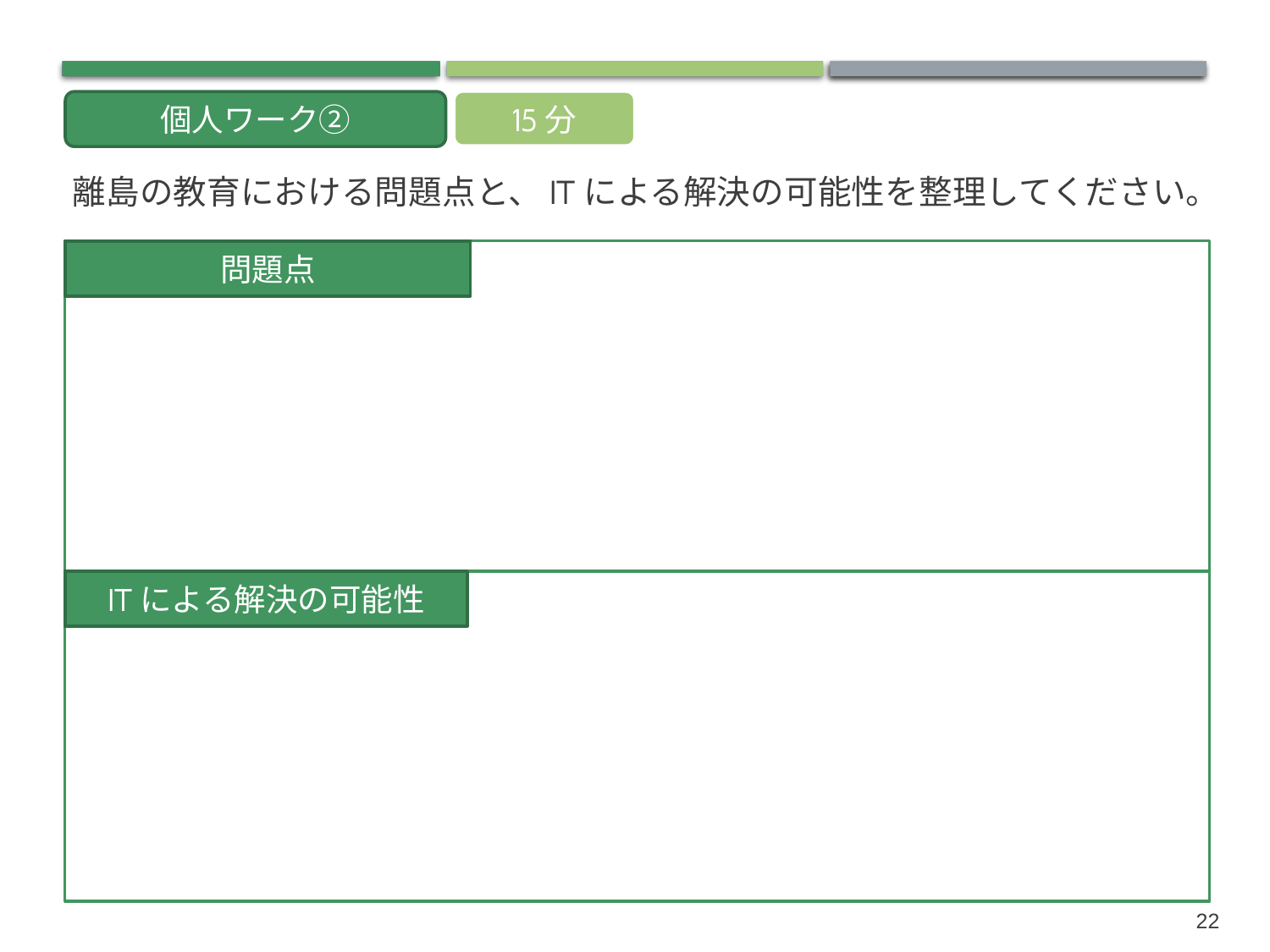

15分
個人ワーク②
離島の教育における問題点と、ITによる解決の可能性を整理してください。

問題点

ITによる解決の可能性

22